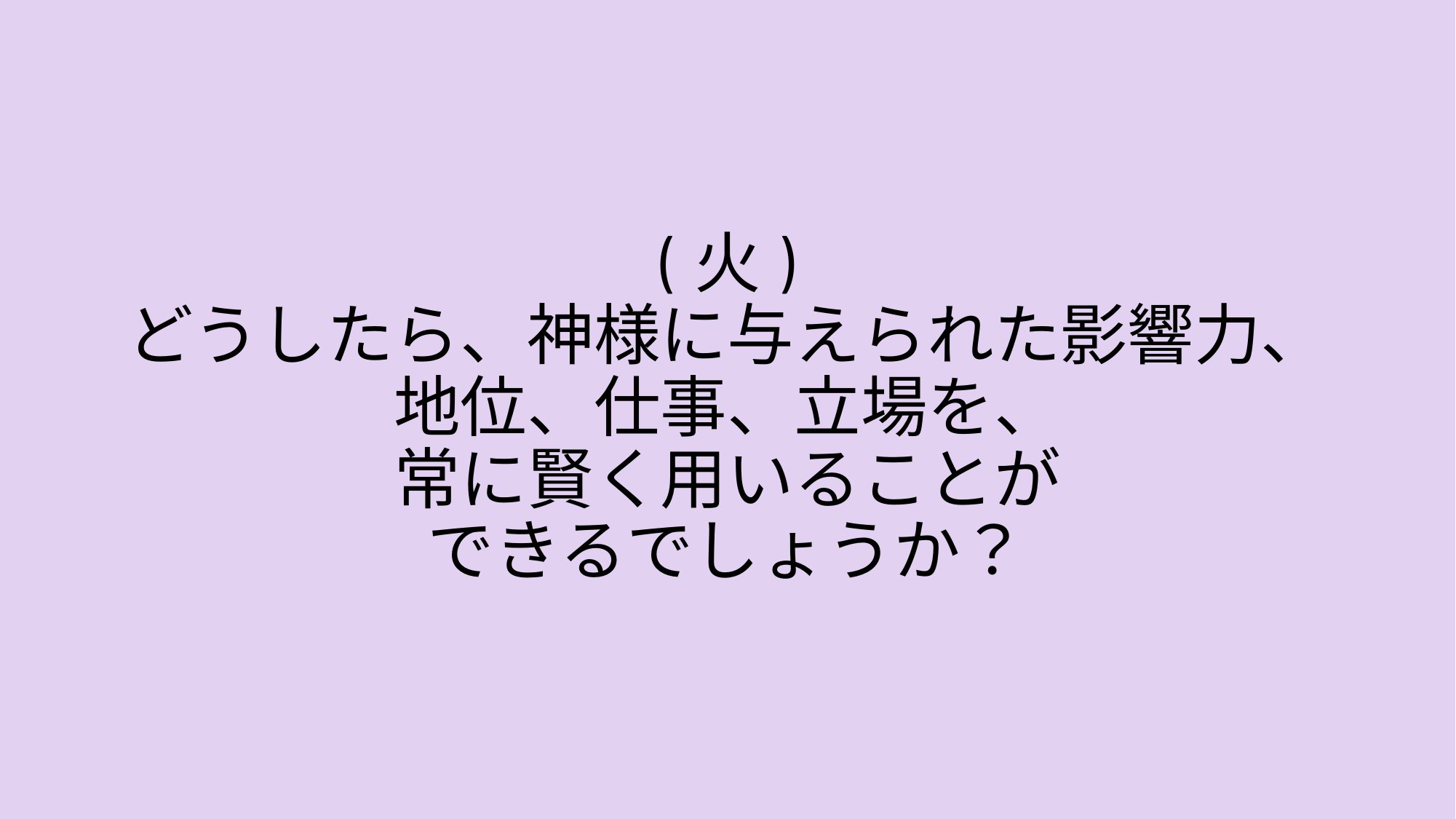

# (火) どうしたら、神様に与えられた影響力、地位、仕事、立場を、 常に賢く用いることが できるでしょうか？